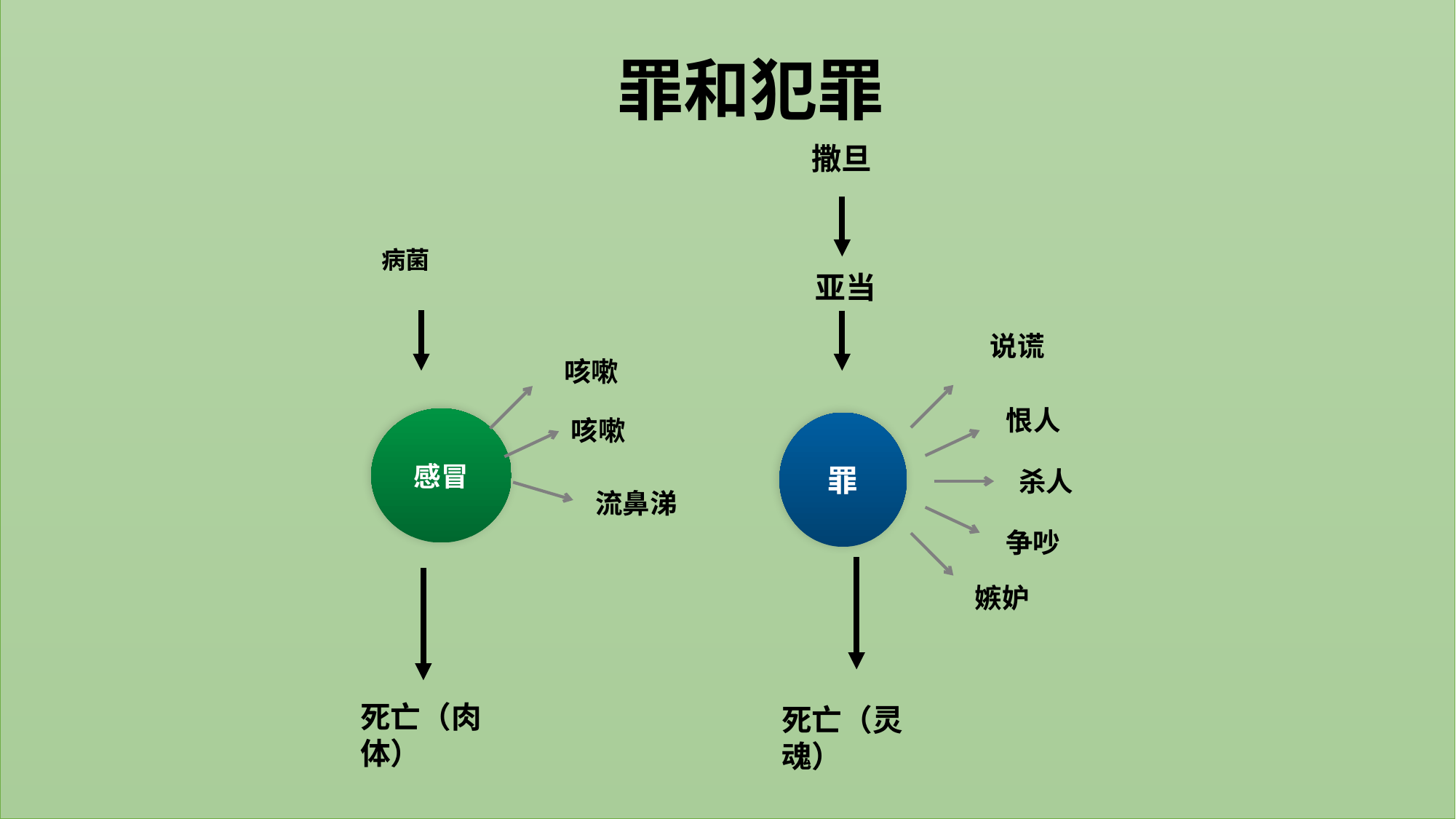

罪和犯罪
撒旦
病菌
 亚当
说谎
咳嗽
恨人
咳嗽
感冒
罪
杀人
流鼻涕
争吵

嫉妒
死亡（肉体）
死亡（灵魂）